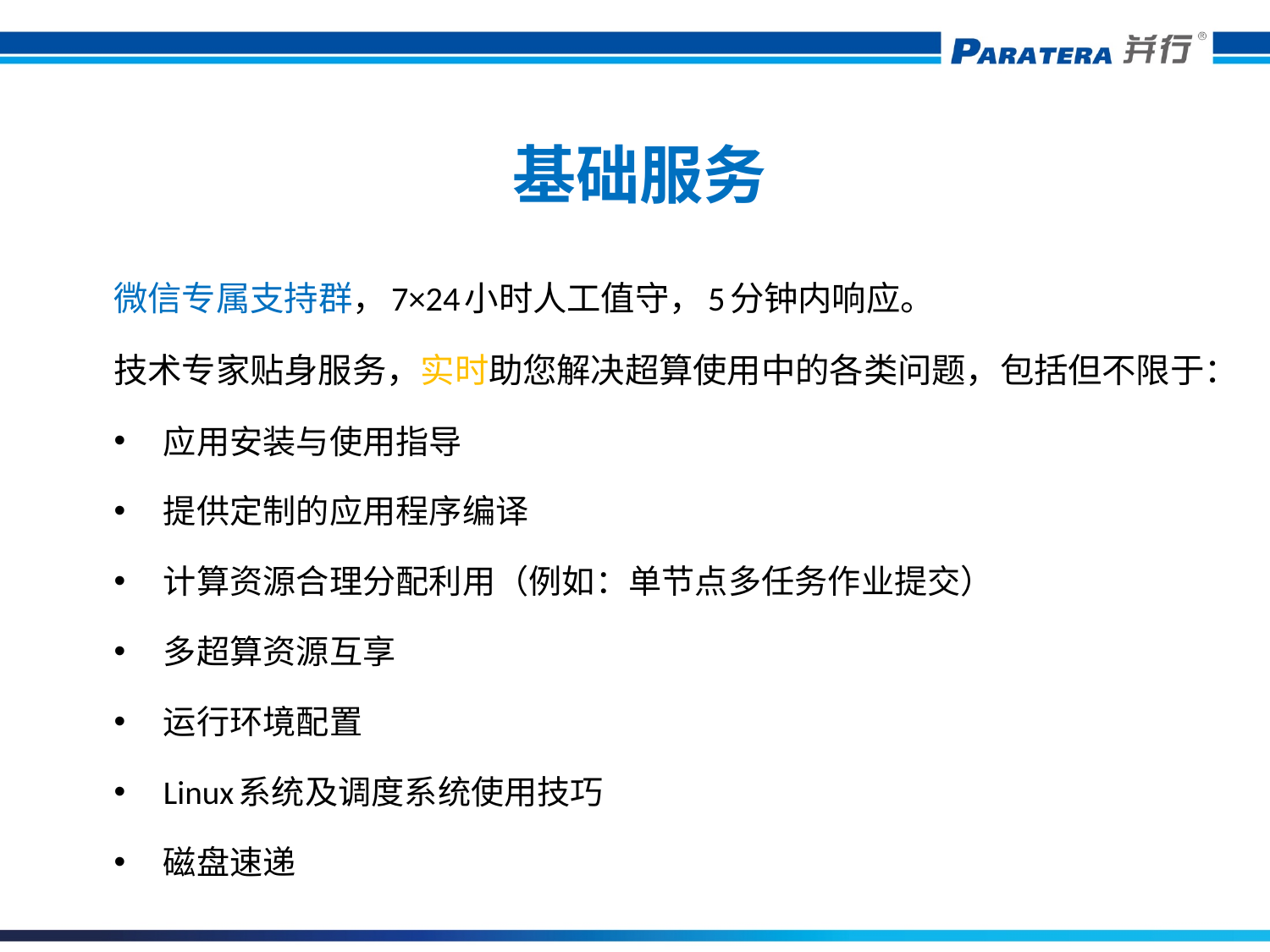

# 基础服务
微信专属支持群，7×24小时人工值守，5分钟内响应。
技术专家贴身服务，实时助您解决超算使用中的各类问题，包括但不限于：
应用安装与使用指导
提供定制的应用程序编译
计算资源合理分配利用（例如：单节点多任务作业提交）
多超算资源互享
运行环境配置
Linux系统及调度系统使用技巧
磁盘速递